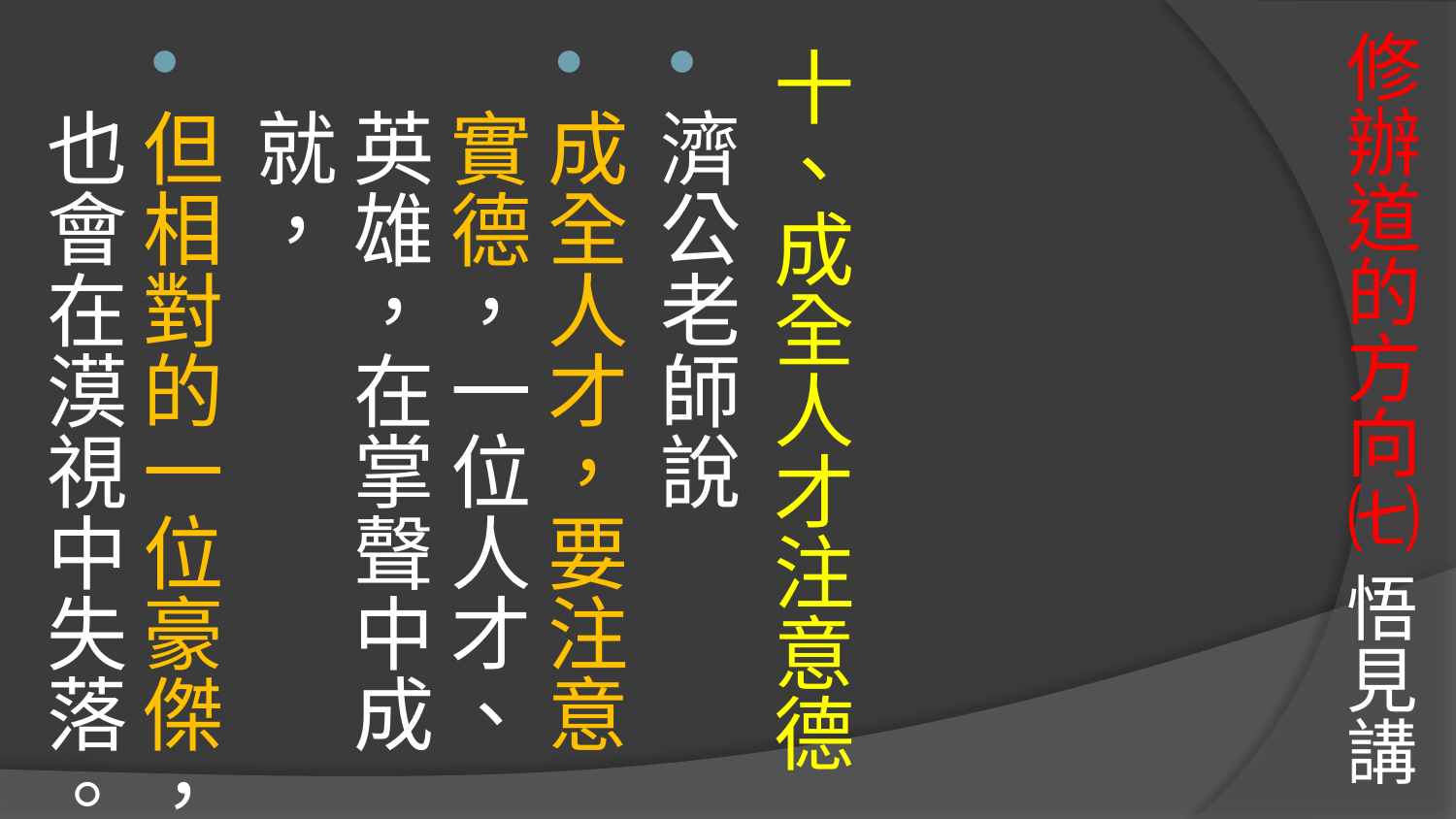

# 修辦道的方向㈦ 悟見講
十、成全人才注意德
濟公老師說
成全人才，要注意實德，一位人才、英雄，在掌聲中成就，
但相對的一位豪傑，也會在漠視中失落。